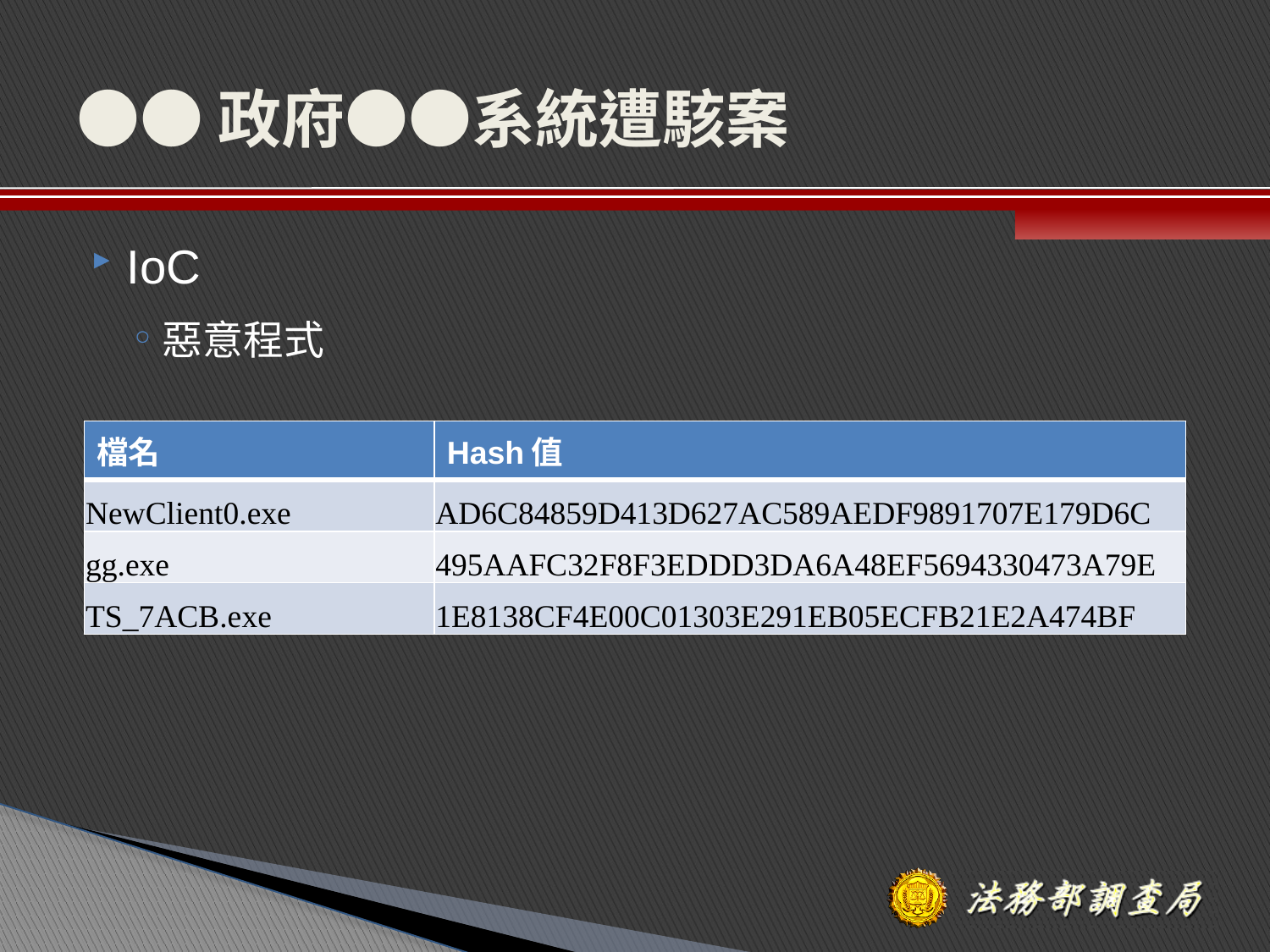

# ●●政府●●系統遭駭案
IoC
惡意程式
| 檔名 | Hash值 |
| --- | --- |
| NewClient0.exe | AD6C84859D413D627AC589AEDF9891707E179D6C |
| gg.exe | 495AAFC32F8F3EDDD3DA6A48EF5694330473A79E |
| TS\_7ACB.exe | 1E8138CF4E00C01303E291EB05ECFB21E2A474BF |